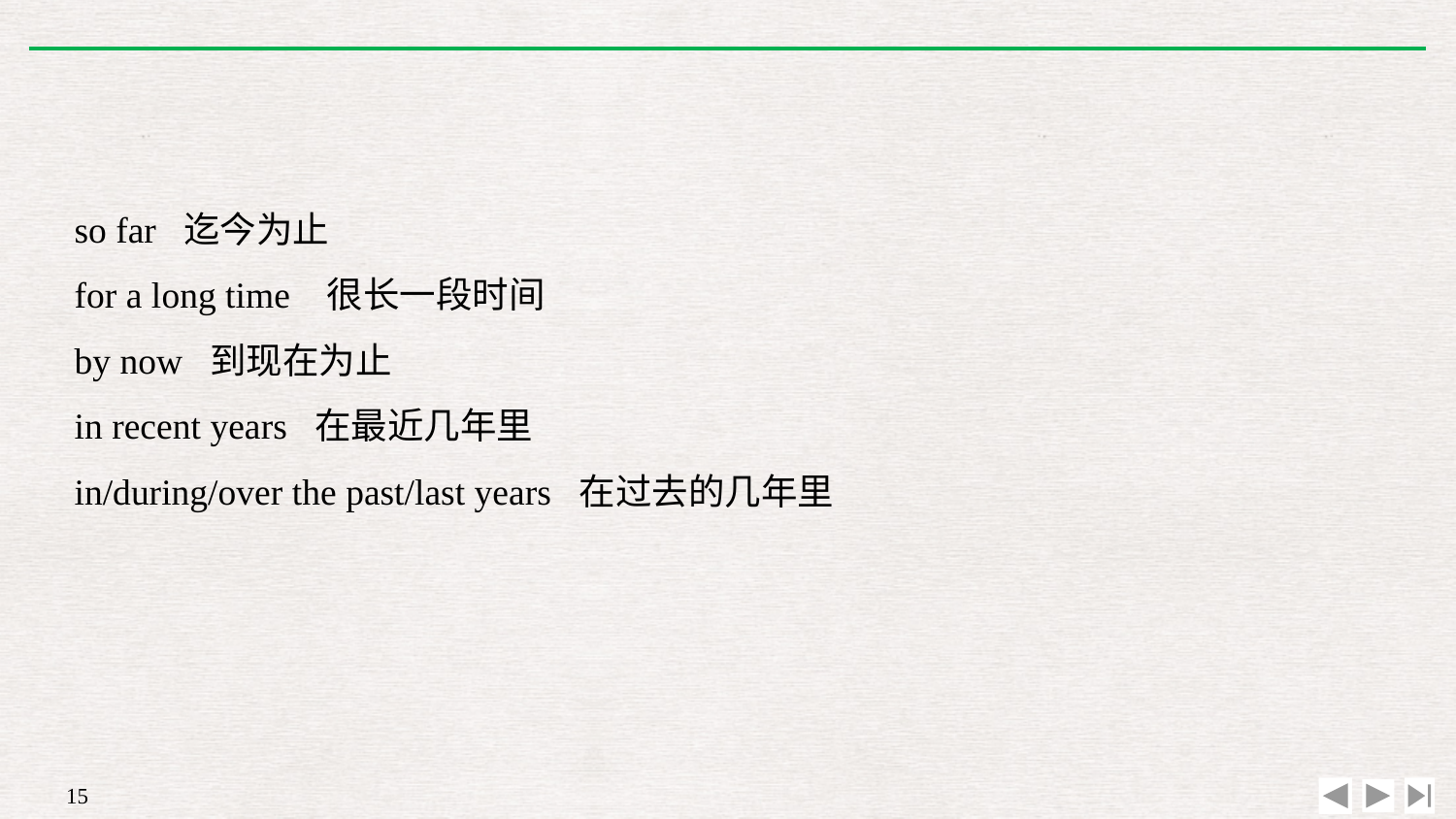

so far  迄今为止
for a long time   很长一段时间
by now  到现在为止
in recent years  在最近几年里
in/during/over the past/last years  在过去的几年里